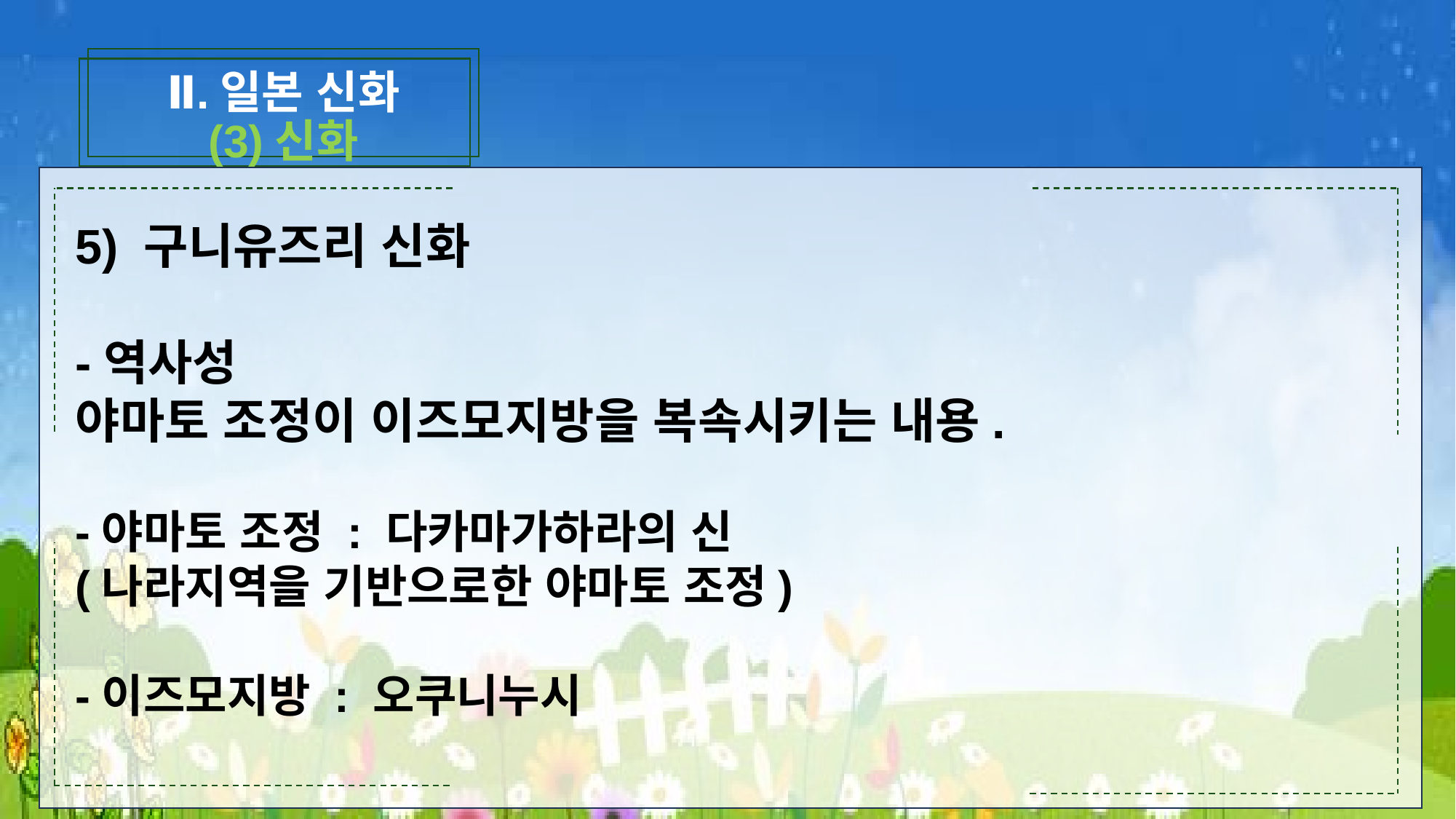

Ⅱ.일본 신화
(3)신화

5) 구니유즈리 신화

-역사성
야마토 조정이 이즈모지방을 복속시키는 내용.

-야마토 조정 : 다카마가하라의 신
(나라지역을 기반으로한 야마토 조정)

-이즈모지방 : 오쿠니누시